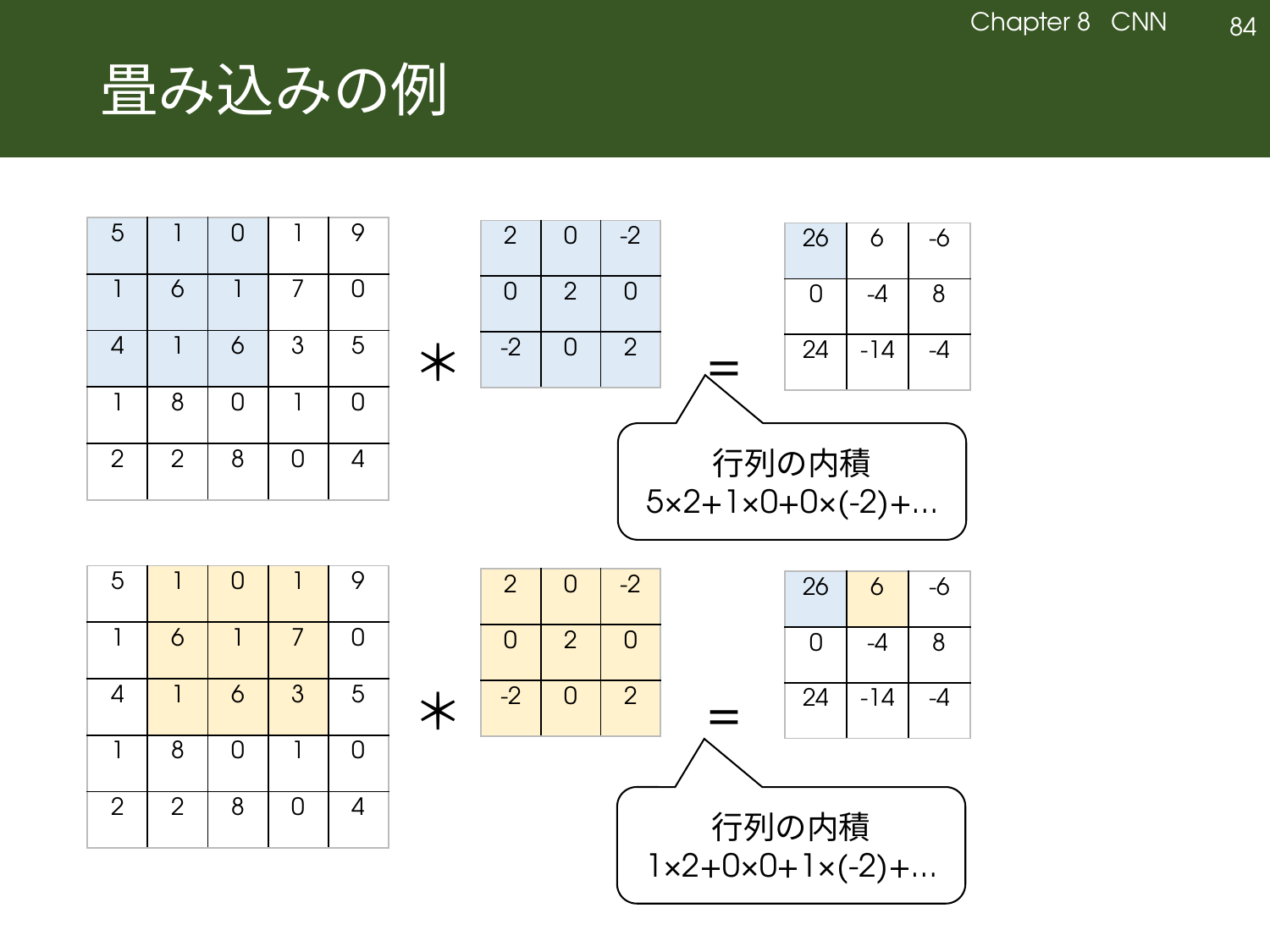

Chapter 8   CNN
84
# 畳み込みの例
| 5 | 1 | 0 | 1 | 9 |
| --- | --- | --- | --- | --- |
| 1 | 6 | 1 | 7 | 0 |
| 4 | 1 | 6 | 3 | 5 |
| 1 | 8 | 0 | 1 | 0 |
| 2 | 2 | 8 | 0 | 4 |
| 2 | 0 | -2 |
| --- | --- | --- |
| 0 | 2 | 0 |
| -2 | 0 | 2 |
| 26 | 6 | -6 |
| --- | --- | --- |
| 0 | -4 | 8 |
| 24 | -14 | -4 |
＊
=
行列の内積
5×2+1×0+0×(-2)+…
| 5 | 1 | 0 | 1 | 9 |
| --- | --- | --- | --- | --- |
| 1 | 6 | 1 | 7 | 0 |
| 4 | 1 | 6 | 3 | 5 |
| 1 | 8 | 0 | 1 | 0 |
| 2 | 2 | 8 | 0 | 4 |
| 2 | 0 | -2 |
| --- | --- | --- |
| 0 | 2 | 0 |
| -2 | 0 | 2 |
| 26 | 6 | -6 |
| --- | --- | --- |
| 0 | -4 | 8 |
| 24 | -14 | -4 |
＊
=
行列の内積
1×2+0×0+1×(-2)+…